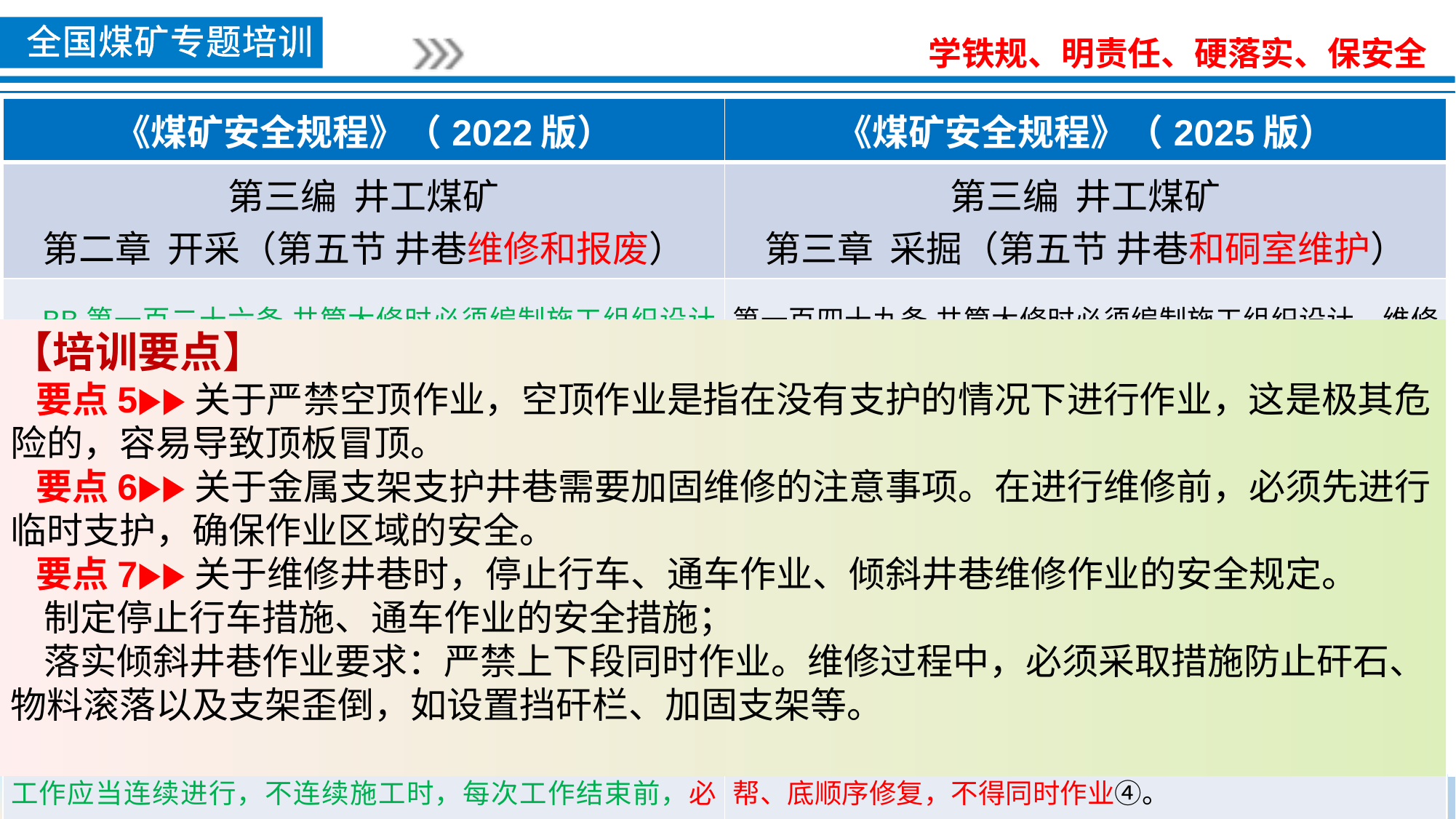

| 《煤矿安全规程》（2022版） | 《煤矿安全规程》（2025版） |
| --- | --- |
| 第三编 井工煤矿 第二章 开采（第五节 井巷维修和报废） | 第三编 井工煤矿 第三章 采掘（第五节 井巷和硐室维护） |
| BB第一百二十六条 井筒大修时必须编制施工组织设计。 维修井巷支护时，必须有安全措施。严防顶板冒落伤人、堵人和支架歪倒。① 扩大和维修井巷时②，必须有冒顶堵塞井巷时保证人员撤退的出口。在独头巷道维修支架时，必须保证通风安全③并由外向里逐架进行，严禁人员进入维修地点以里。 撤掉支架前，应当先加固作业地点的支架。架设和拆除支架时，在一架未完工之前，不得中止作业。撤换支架的工作应当连续进行，不连续施工时，每次工作结束前，必须接顶封帮维④。 | 第一百四十九条 井筒大修时必须编制施工组织设计，维修井巷支护时必须制定安全技术措施，并遵守下列规定： （一）作业地点风速不应低于0.25m/s③，维修作业应当由外向里逐架（排）进行。独头巷道维修时，严禁人员进入维修地点以里。 （二）作业地点②必须有临时支护和防止失修范围扩大的措施，必须有冒顶堵塞井巷时保证人员撤退的出口。 （三）严禁空顶作业，应当按照规定循环距离施工，顶、帮、底顺序修复，不得同时作业④。 |
【培训要点】
  要点5▶▶关于严禁空顶作业，空顶作业是指在没有支护的情况下进行作业，这是极其危险的，容易导致顶板冒顶。
  要点6▶▶关于金属支架支护井巷需要加固维修的注意事项。在进行维修前，必须先进行临时支护，确保作业区域的安全。
  要点7▶▶关于维修井巷时，停止行车、通车作业、倾斜井巷维修作业的安全规定。
   制定停止行车措施、通车作业的安全措施；
   落实倾斜井巷作业要求：严禁上下段同时作业。维修过程中，必须采取措施防止矸石、物料滚落以及支架歪倒，如设置挡矸栏、加固支架等。